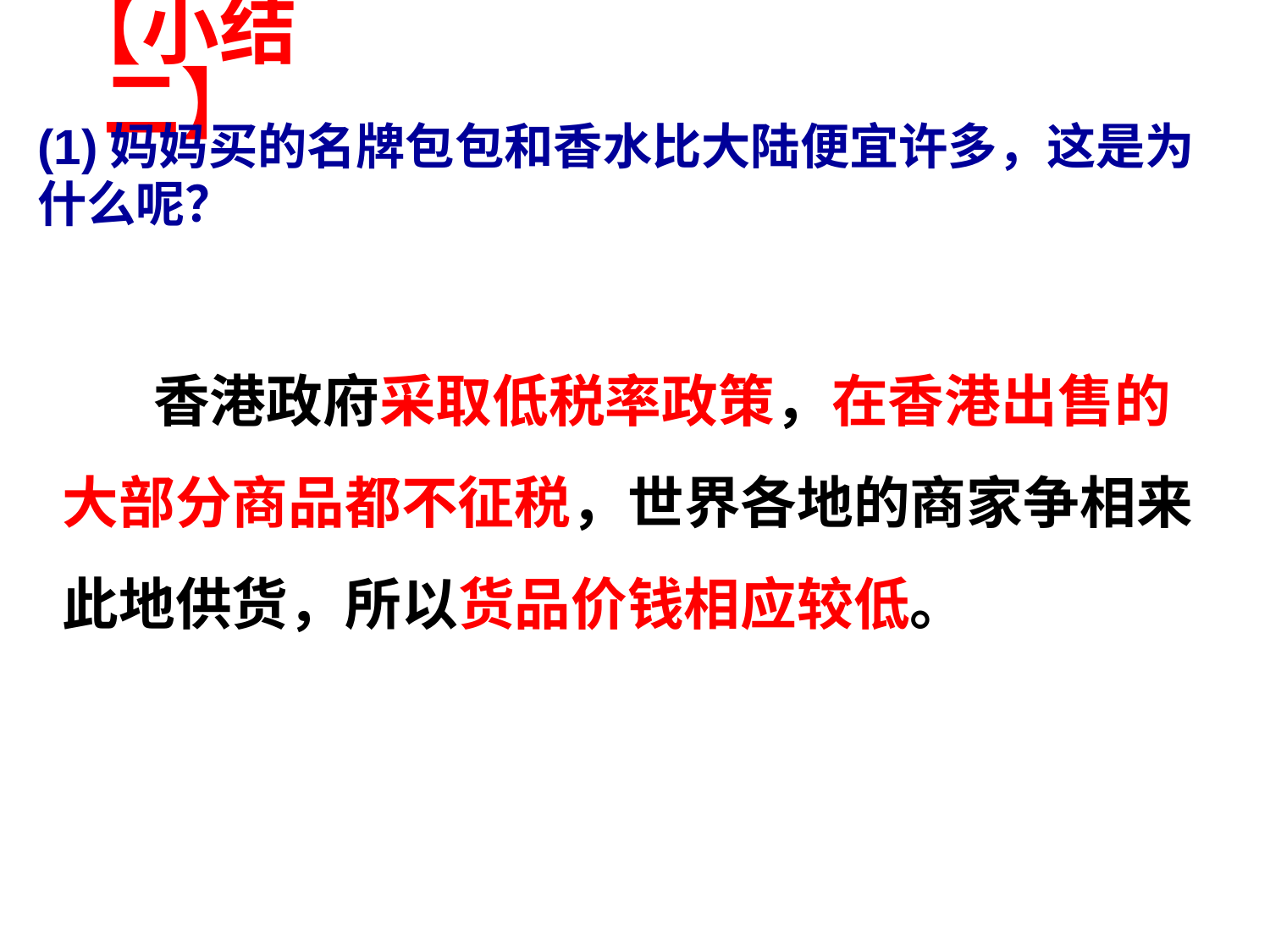

【小结二】
(1)妈妈买的名牌包包和香水比大陆便宜许多，这是为
什么呢？
      香港政府采取低税率政策，在香港出售的大部分商品都不征税，世界各地的商家争相来此地供货，所以货品价钱相应较低。